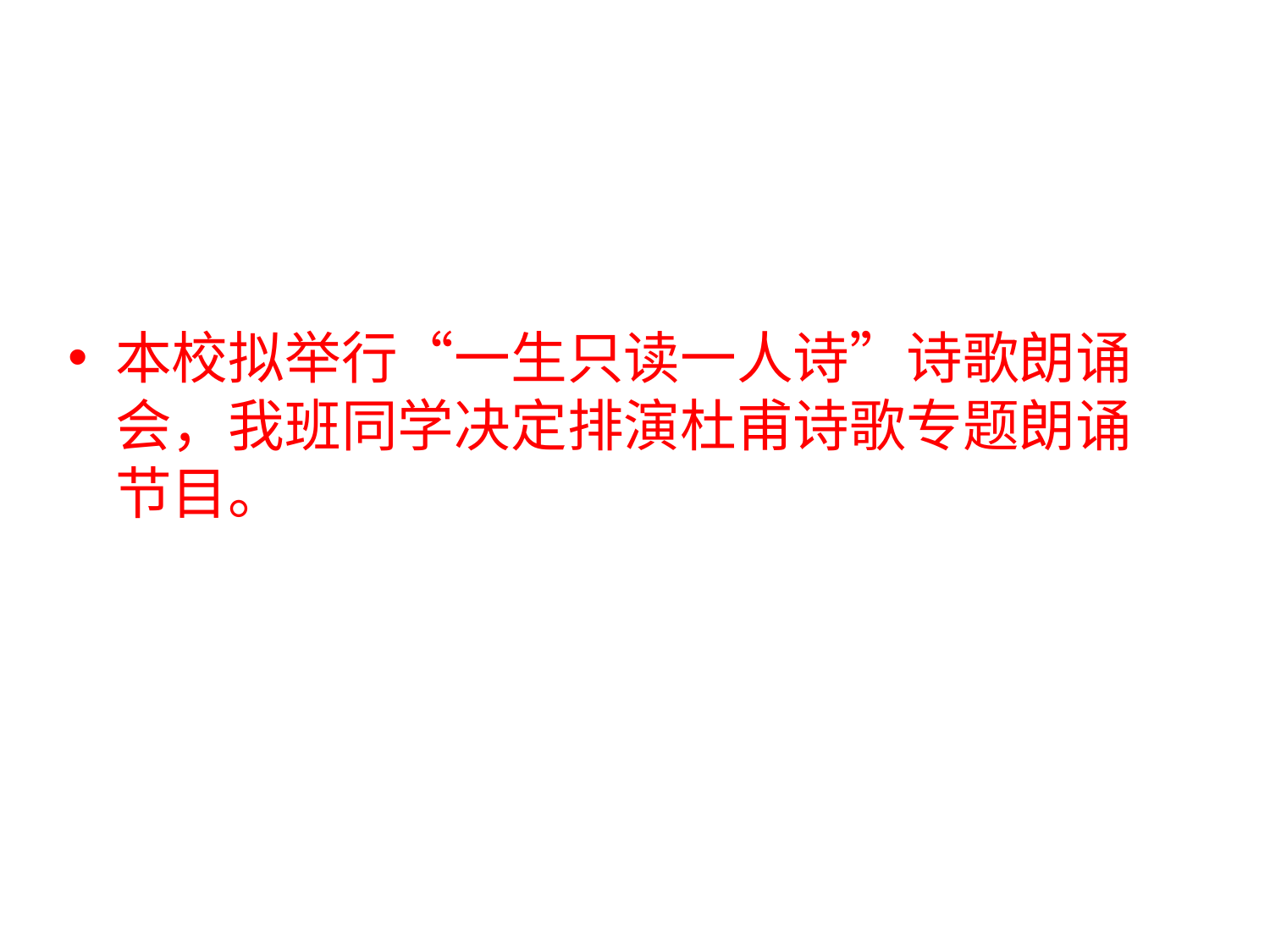

本校拟举行“一生只读一人诗”诗歌朗诵会，我班同学决定排演杜甫诗歌专题朗诵节目。